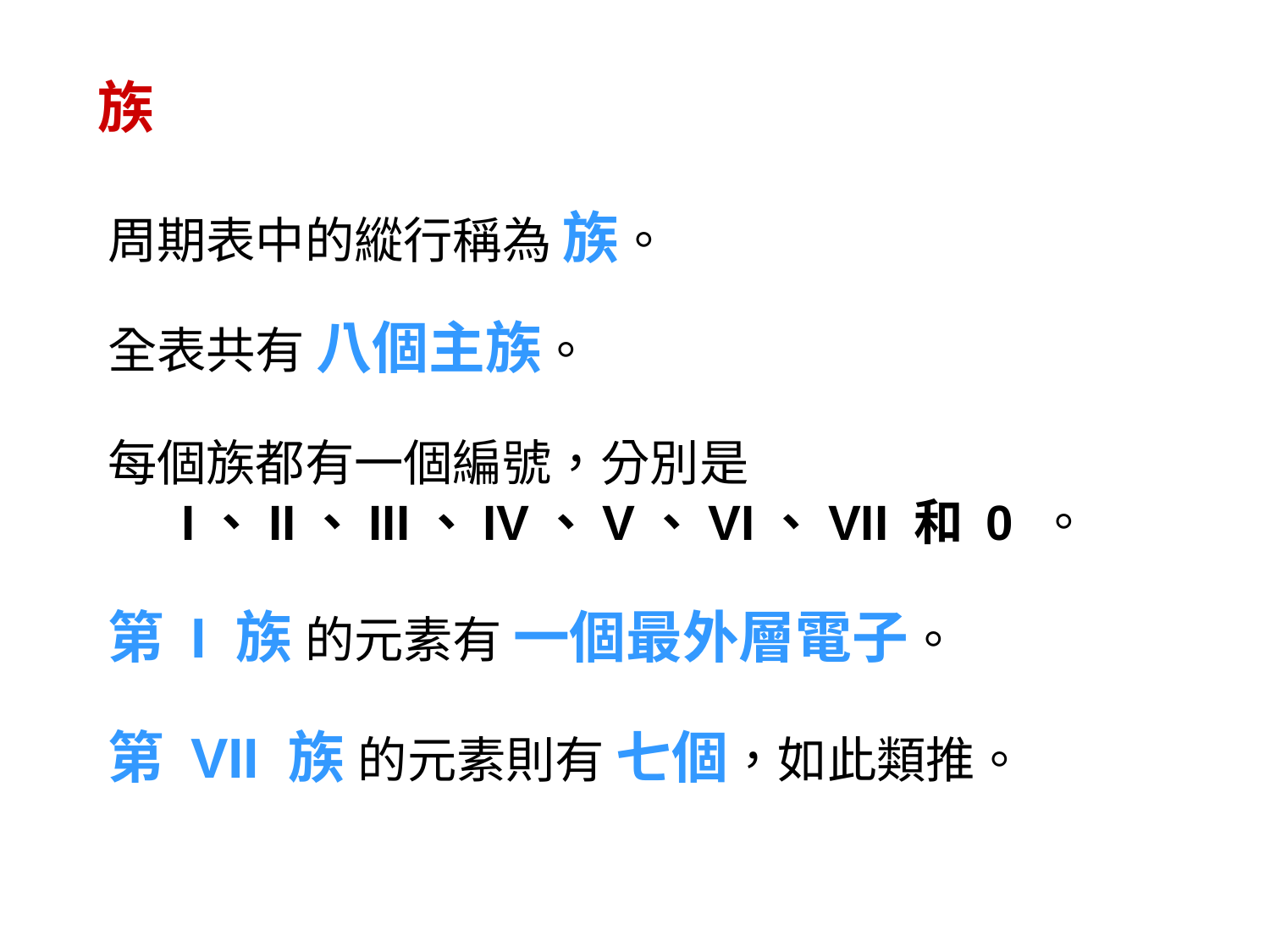

族
周期表中的縱行稱為 族。
全表共有 八個主族。
每個族都有一個編號，分別是 I、II、III、IV、V、VI、VII 和 0 。
第 I 族 的元素有 一個最外層電子。
第 VII 族 的元素則有 七個，如此類推。